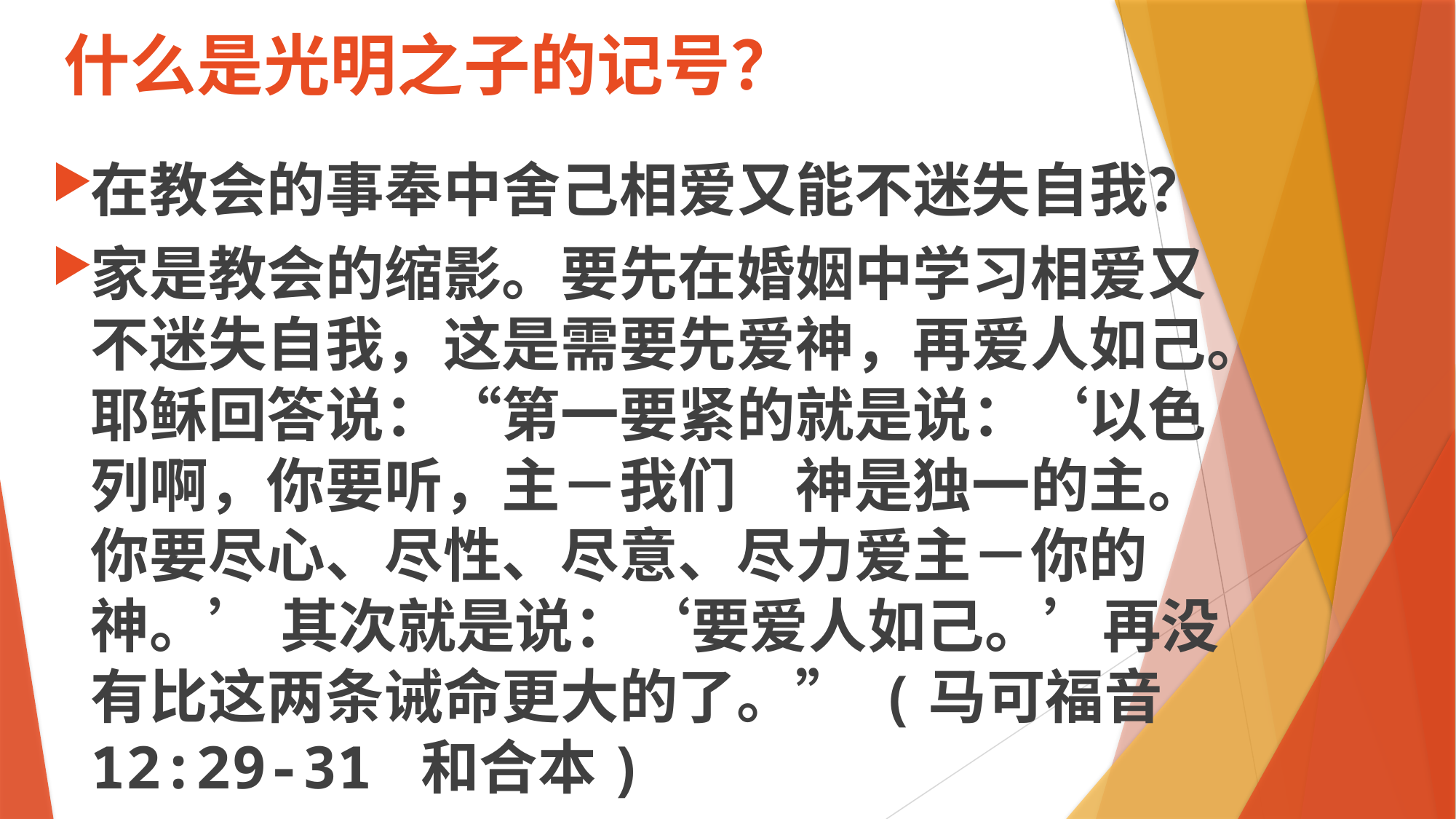

# 什么是光明之子的记号？
在教会的事奉中舍己相爱又能不迷失自我？
家是教会的缩影。要先在婚姻中学习相爱又不迷失自我，这是需要先爱神，再爱人如己。耶稣回答说：“第一要紧的就是说：‘以色列啊，你要听，主－我们　神是独一的主。 你要尽心、尽性、尽意、尽力爱主－你的　神。’ 其次就是说：‘要爱人如己。’再没有比这两条诫命更大的了。” (马可福音 12:29-31 和合本)